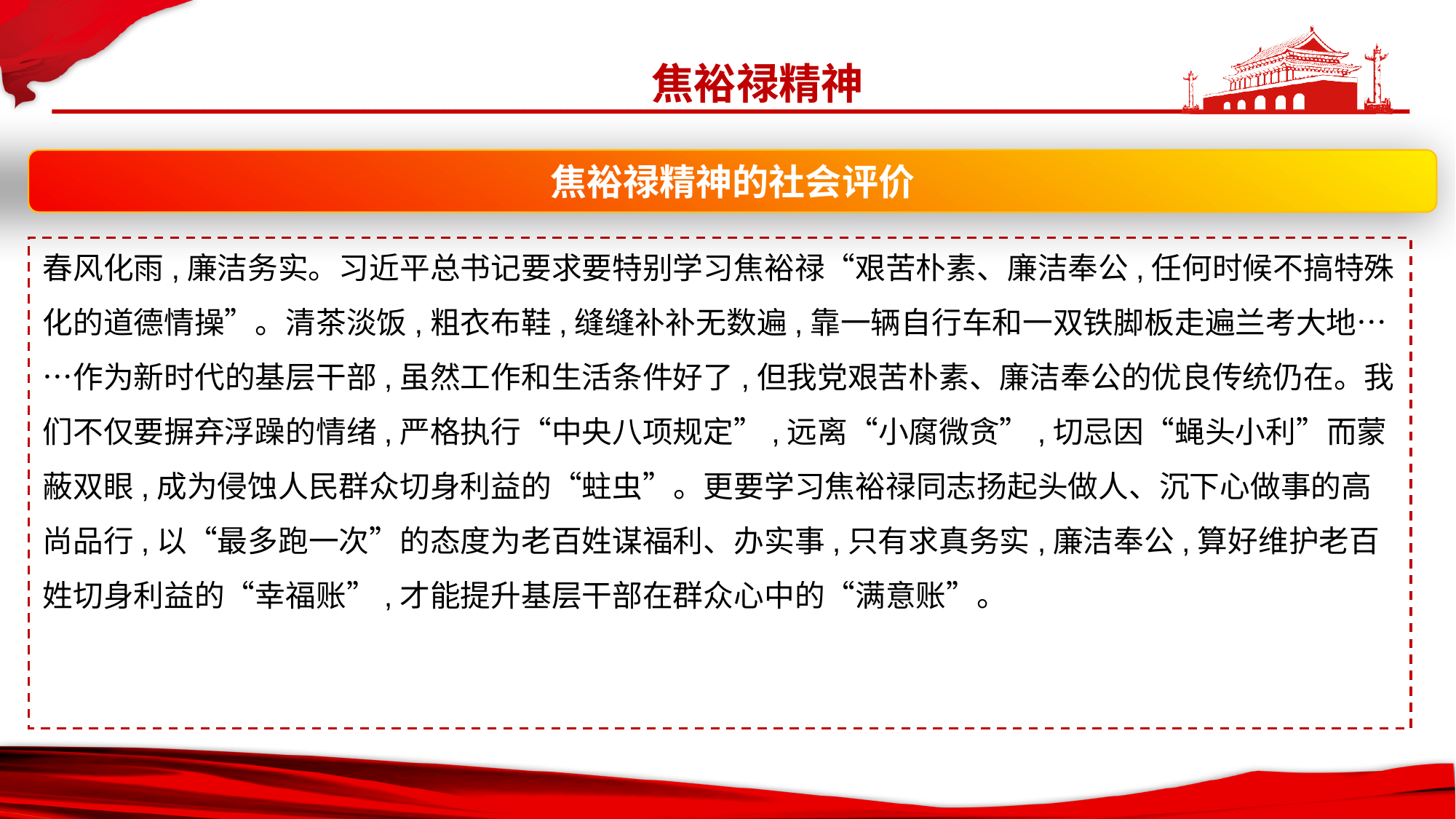

焦裕禄精神
焦裕禄精神的社会评价
春风化雨,廉洁务实。习近平总书记要求要特别学习焦裕禄“艰苦朴素、廉洁奉公,任何时候不搞特殊化的道德情操”。清茶淡饭,粗衣布鞋,缝缝补补无数遍,靠一辆自行车和一双铁脚板走遍兰考大地……作为新时代的基层干部,虽然工作和生活条件好了,但我党艰苦朴素、廉洁奉公的优良传统仍在。我们不仅要摒弃浮躁的情绪,严格执行“中央八项规定”,远离“小腐微贪”,切忌因“蝇头小利”而蒙蔽双眼,成为侵蚀人民群众切身利益的“蛀虫”。更要学习焦裕禄同志扬起头做人、沉下心做事的高尚品行,以“最多跑一次”的态度为老百姓谋福利、办实事,只有求真务实,廉洁奉公,算好维护老百姓切身利益的“幸福账”,才能提升基层干部在群众心中的“满意账”。